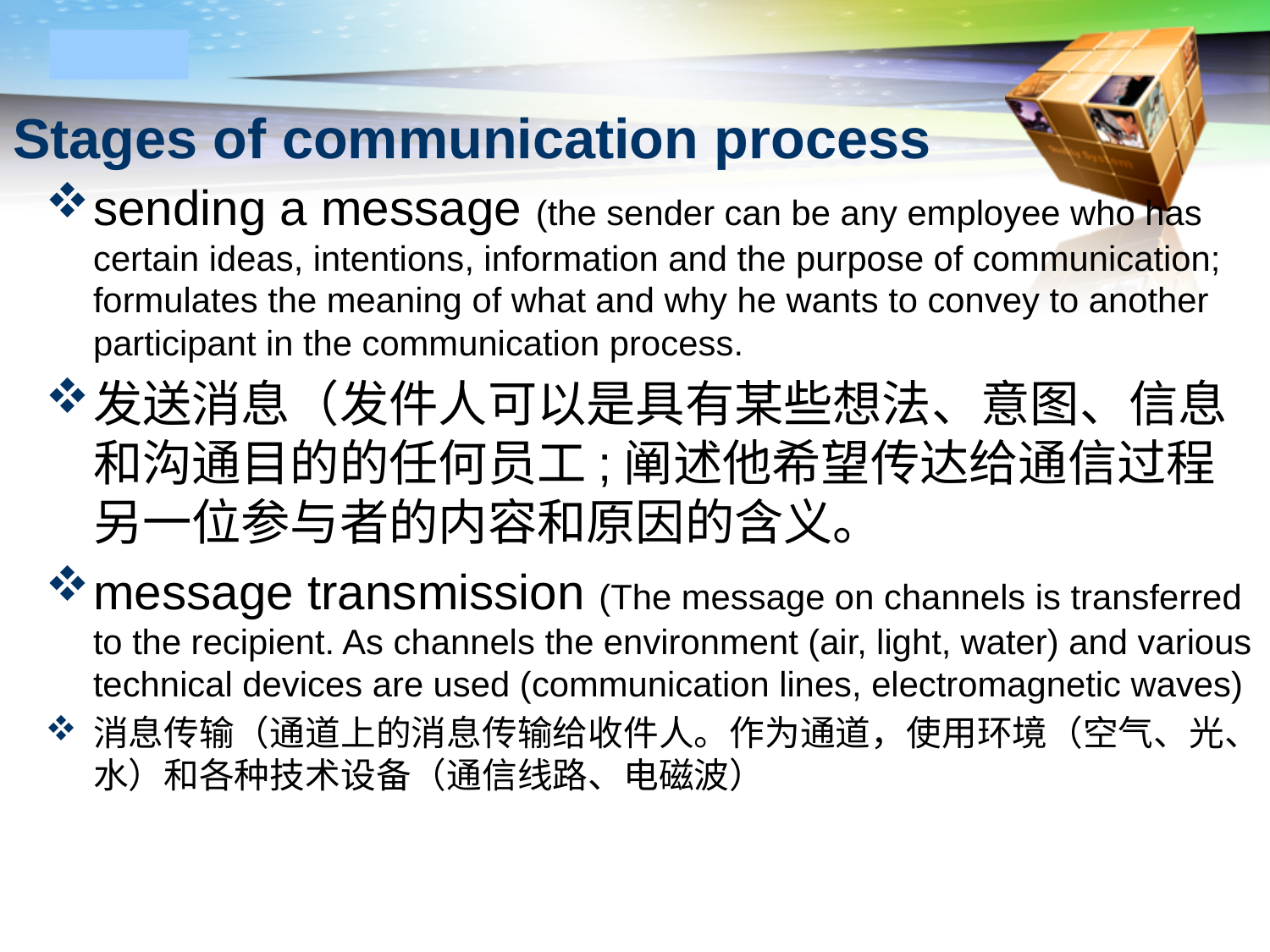

# Stages of communication process

sending a message (the sender can be any employee who has certain ideas, intentions, information and the purpose of communication; formulates the meaning of what and why he wants to convey to another participant in the communication process.
发送消息（发件人可以是具有某些想法、意图、信息和沟通目的的任何员工;阐述他希望传达给通信过程另一位参与者的内容和原因的含义。
message transmission (The message on channels is transferred to the recipient. As channels the environment (air, light, water) and various technical devices are used (communication lines, electromagnetic waves)
消息传输（通道上的消息传输给收件人。作为通道，使用环境（空气、光、水）和各种技术设备（通信线路、电磁波）